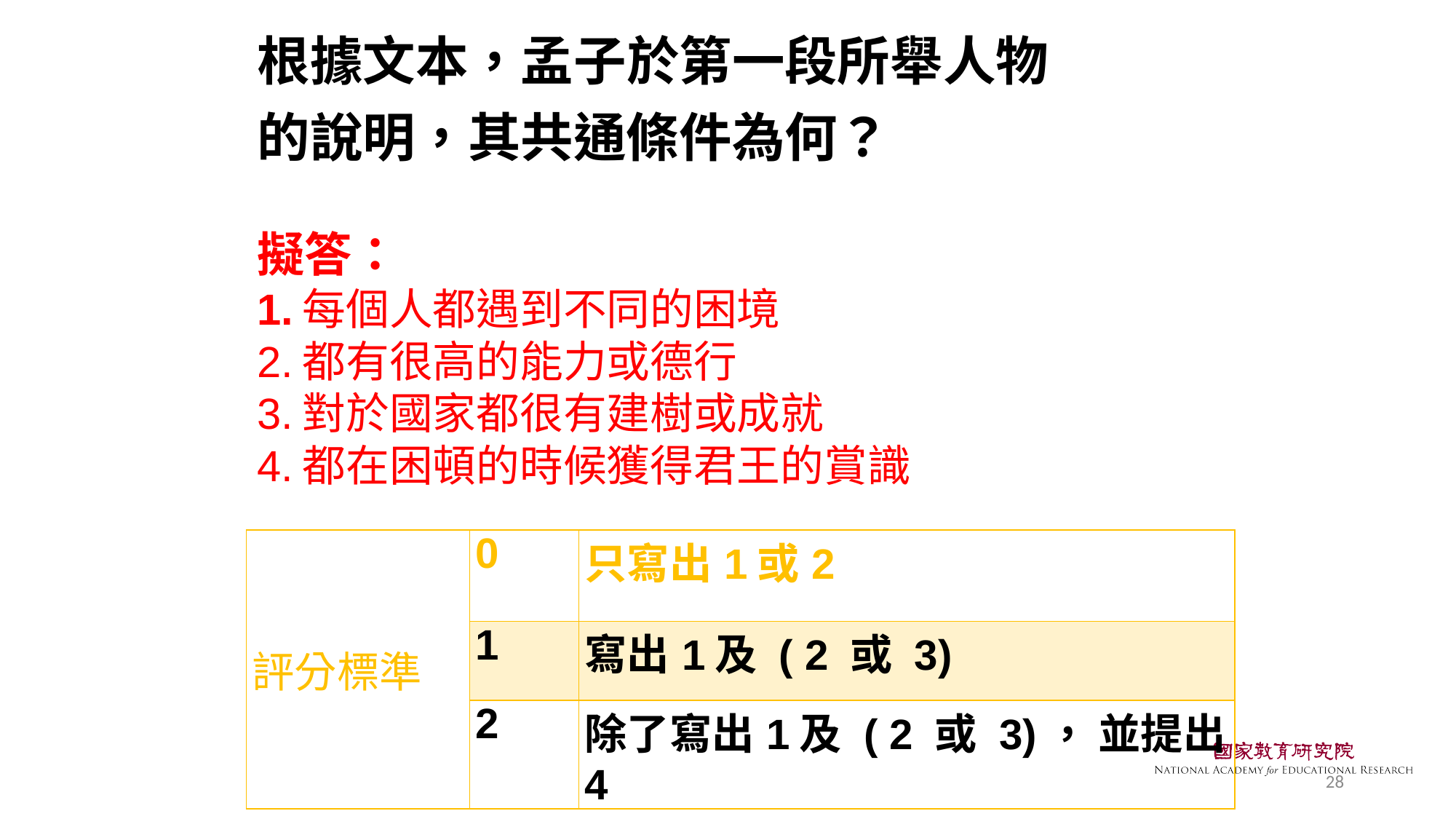

根據文本，孟子於第一段所舉人物
的說明，其共通條件為何？

擬答：
1.每個人都遇到不同的困境
2.都有很高的能力或德行
3.對於國家都很有建樹或成就
4.都在困頓的時候獲得君王的賞識

| 評分標準 | 0 | 只寫出1或2 |
| --- | --- | --- |
|  | 1 | 寫出1及 ( 2 或 3) |
|  | 2 | 除了寫出1及 ( 2 或 3)， 並提出4 |
28